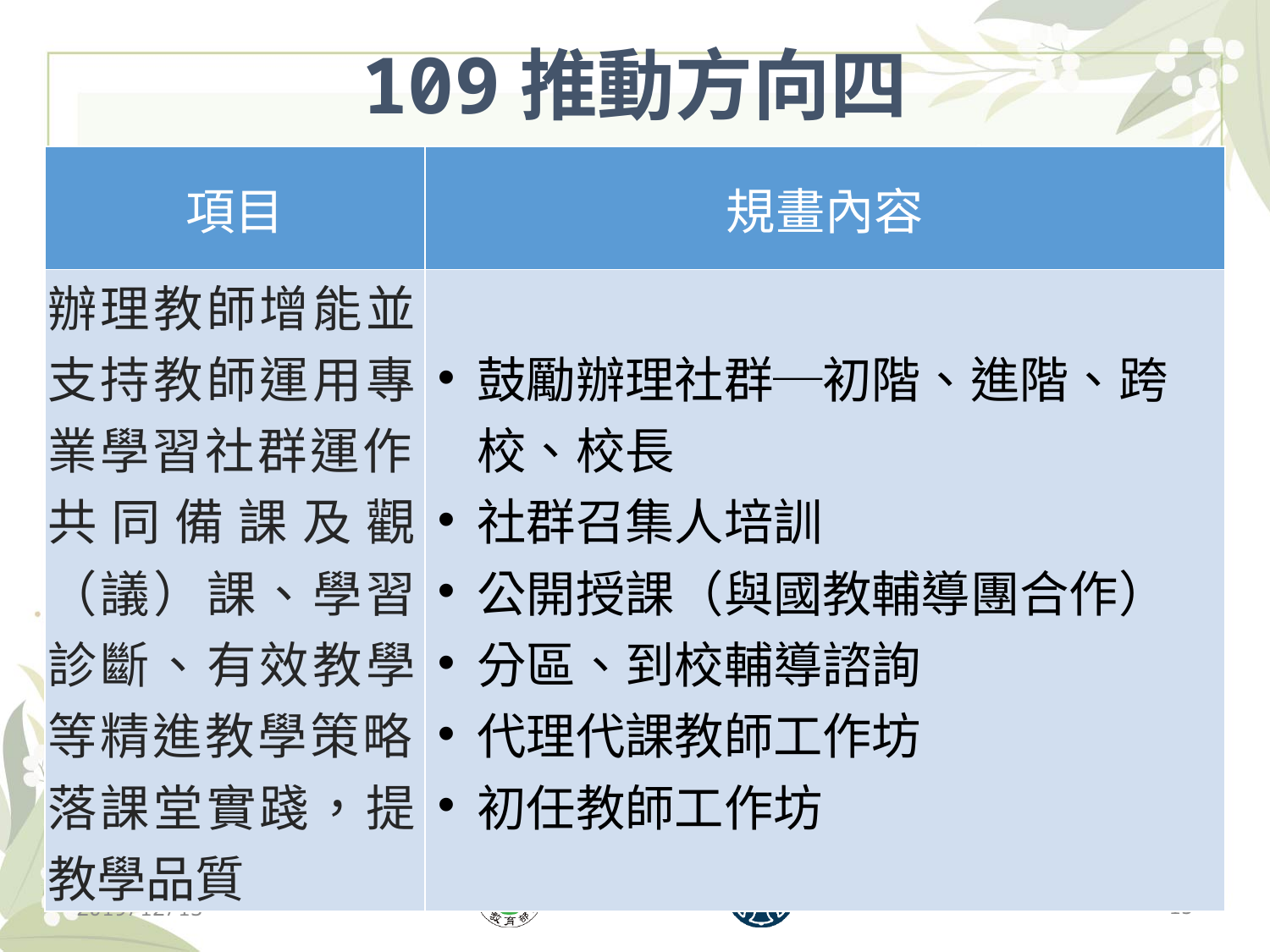

# 109推動方向四
| 項目 | 規畫內容 |
| --- | --- |
| 辦理教師增能並支持教師運用專業學習社群運作、共同備課及觀（議）課、學習診斷、有效教學等精進教學策略，落課堂實踐，提教學品質 | 鼓勵辦理社群─初階、進階、跨校、校長 社群召集人培訓 公開授課（與國教輔導團合作） 分區、到校輔導諮詢 代理代課教師工作坊 初任教師工作坊 |
2019/12/13
15